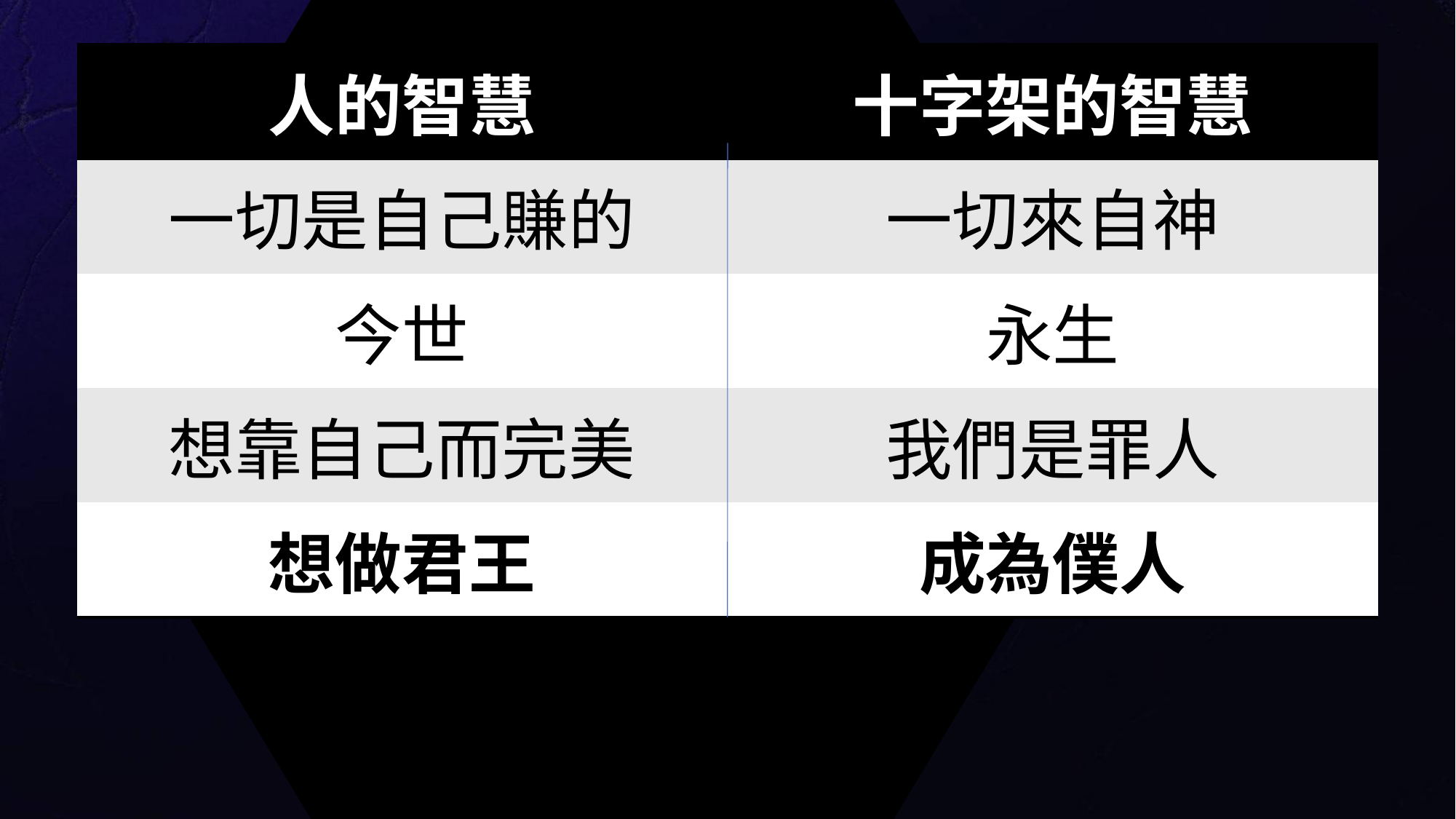

| 人的智慧 | 十字架的智慧 |
| --- | --- |
| 一切是自己賺的 | 一切來自神 |
| 今世 | 永生 |
| 想靠自己而完美 | 我們是罪人 |
| 想做君王 | 成為僕人 |